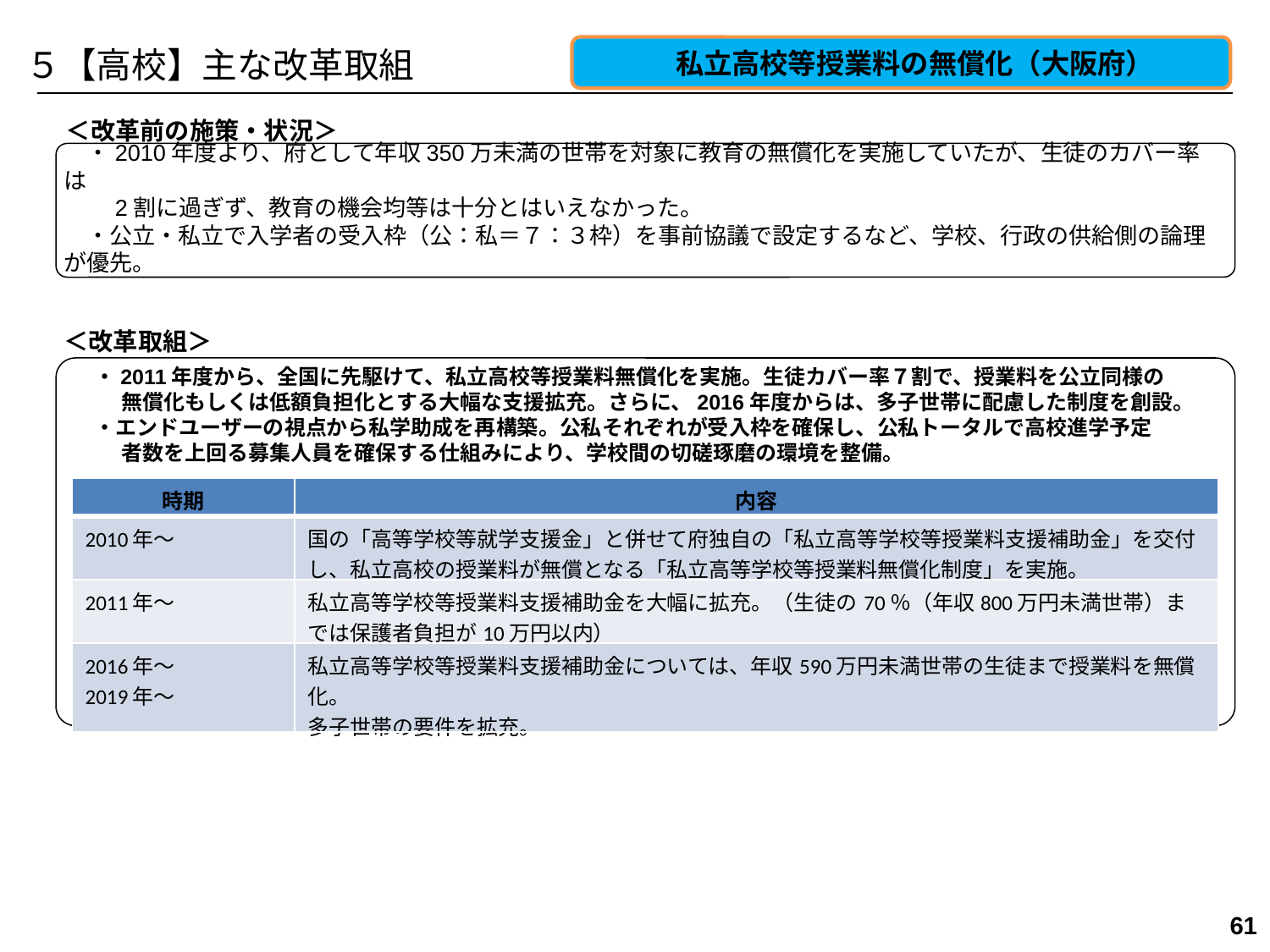

５【高校】主な改革取組
　私立高校等授業料の無償化（大阪府）
＜改革前の施策・状況＞
　・2010年度より、府として年収350万未満の世帯を対象に教育の無償化を実施していたが、生徒のカバー率は
　　2割に過ぎず、教育の機会均等は十分とはいえなかった。
　・公立・私立で入学者の受入枠（公：私＝７：３枠）を事前協議で設定するなど、学校、行政の供給側の論理が優先。
＜改革取組＞
  ・2011年度から、全国に先駆けて、私立高校等授業料無償化を実施。生徒カバー率７割で、授業料を公立同様の
　　無償化もしくは低額負担化とする大幅な支援拡充。さらに、2016年度からは、多子世帯に配慮した制度を創設。
  ・エンドユーザーの視点から私学助成を再構築。公私それぞれが受入枠を確保し、公私トータルで高校進学予定
　　者数を上回る募集人員を確保する仕組みにより、学校間の切磋琢磨の環境を整備。

| 時期 | 内容 |
| --- | --- |
| 2010年～ | 国の「高等学校等就学支援金」と併せて府独自の「私立高等学校等授業料支援補助金」を交付し、私立高校の授業料が無償となる「私立高等学校等授業料無償化制度」を実施。 |
| 2011年～ | 私立高等学校等授業料支援補助金を大幅に拡充。（生徒の70％（年収800万円未満世帯）までは保護者負担が10万円以内） |
| 2016年～ 2019年～ | 私立高等学校等授業料支援補助金については、年収590万円未満世帯の生徒まで授業料を無償化。 多子世帯の要件を拡充。 |
61